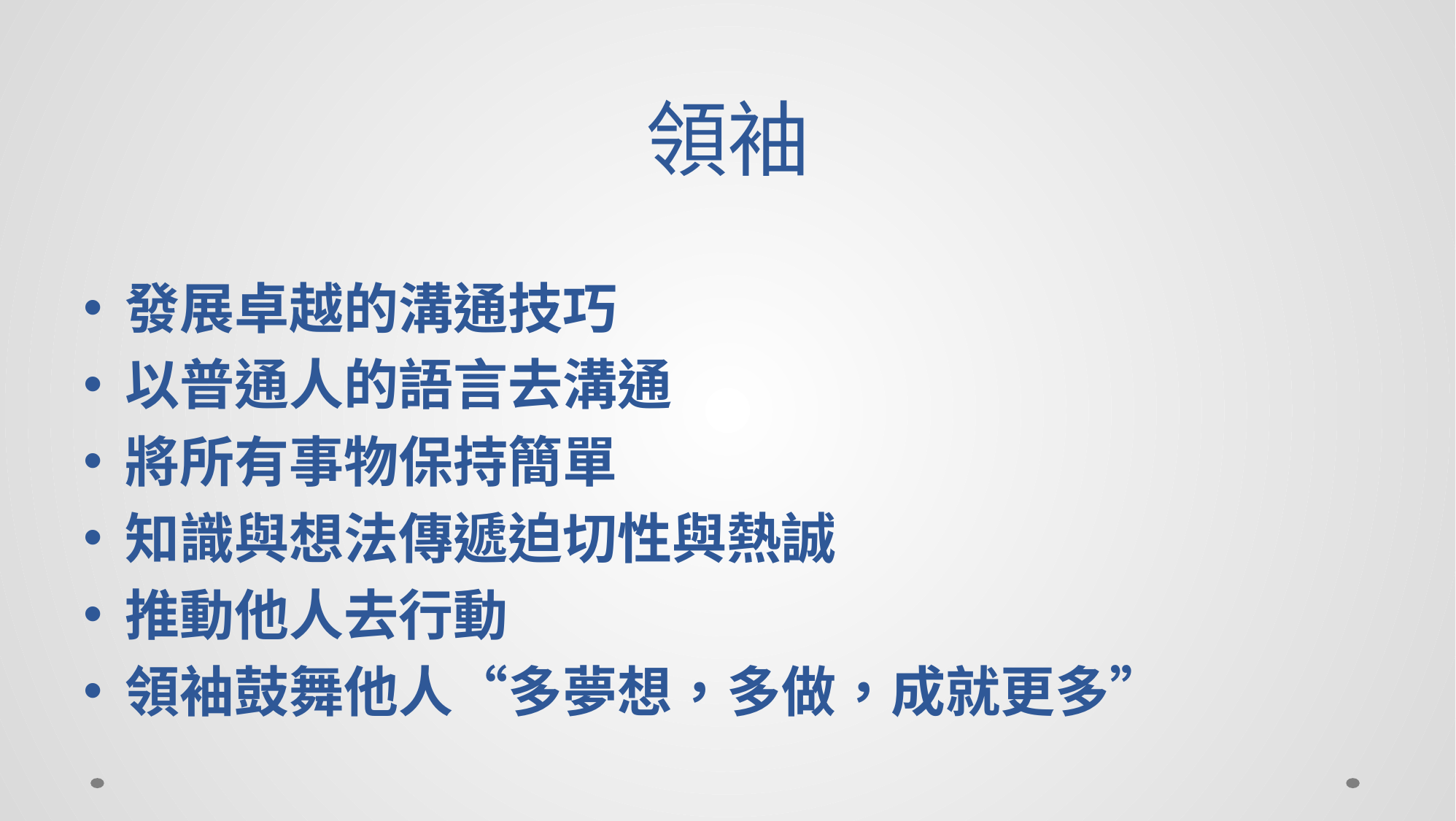

# 領袖

發展卓越的溝通技巧
以普通人的語言去溝通
將所有事物保持簡單
知識與想法傳遞迫切性與熱誠
推動他人去行動
領袖鼓舞他人“多夢想，多做，成就更多”